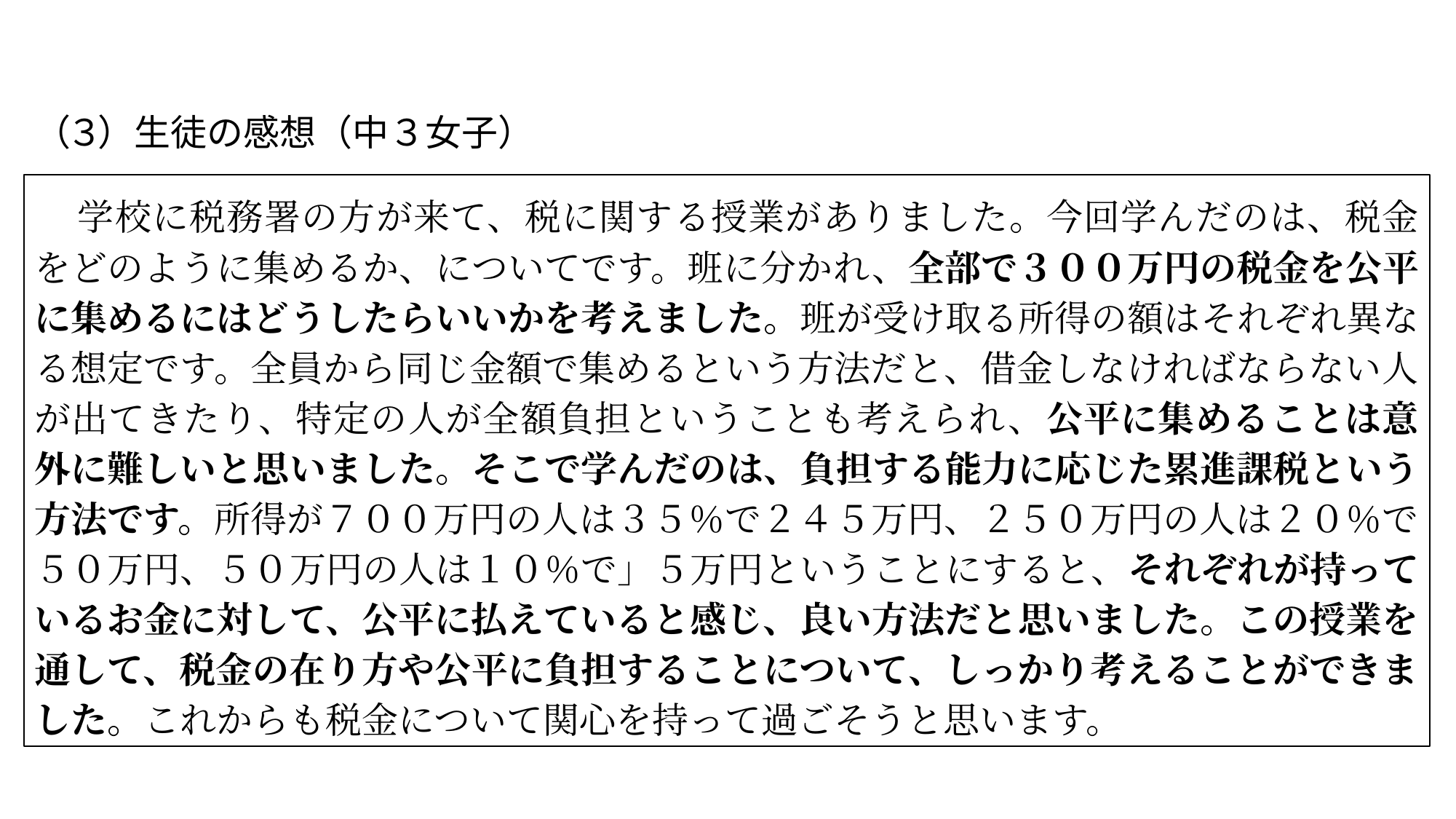

（３）生徒の感想（中３女子）
　学校に税務署の方が来て、税に関する授業がありました。今回学んだのは、税金をどのように集めるか、についてです。班に分かれ、全部で３００万円の税金を公平に集めるにはどうしたらいいかを考えました。班が受け取る所得の額はそれぞれ異なる想定です。全員から同じ金額で集めるという方法だと、借金しなければならない人が出てきたり、特定の人が全額負担ということも考えられ、公平に集めることは意外に難しいと思いました。そこで学んだのは、負担する能力に応じた累進課税という方法です。所得が７００万円の人は３５％で２４５万円、２５０万円の人は２０％で５０万円、５０万円の人は１０％で」５万円ということにすると、それぞれが持っているお金に対して、公平に払えていると感じ、良い方法だと思いました。この授業を通して、税金の在り方や公平に負担することについて、しっかり考えることができました。これからも税金について関心を持って過ごそうと思います。